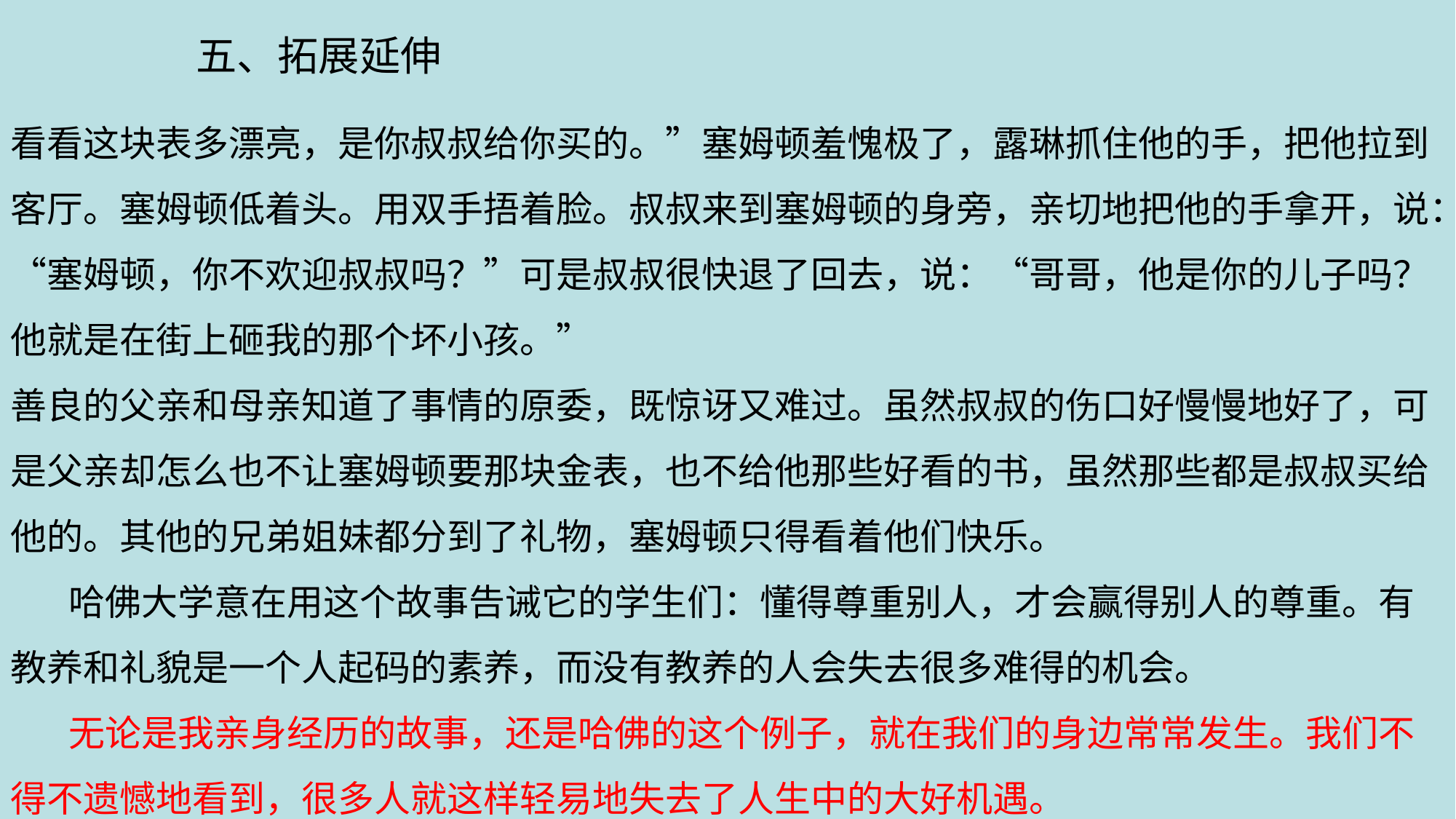

五、拓展延伸
看看这块表多漂亮，是你叔叔给你买的。”塞姆顿羞愧极了，露琳抓住他的手，把他拉到客厅。塞姆顿低着头。用双手捂着脸。叔叔来到塞姆顿的身旁，亲切地把他的手拿开，说：“塞姆顿，你不欢迎叔叔吗？”可是叔叔很快退了回去，说：“哥哥，他是你的儿子吗？他就是在街上砸我的那个坏小孩。”
善良的父亲和母亲知道了事情的原委，既惊讶又难过。虽然叔叔的伤口好慢慢地好了，可是父亲却怎么也不让塞姆顿要那块金表，也不给他那些好看的书，虽然那些都是叔叔买给他的。其他的兄弟姐妹都分到了礼物，塞姆顿只得看着他们快乐。
      哈佛大学意在用这个故事告诫它的学生们：懂得尊重别人，才会赢得别人的尊重。有教养和礼貌是一个人起码的素养，而没有教养的人会失去很多难得的机会。
      无论是我亲身经历的故事，还是哈佛的这个例子，就在我们的身边常常发生。我们不得不遗憾地看到，很多人就这样轻易地失去了人生中的大好机遇。